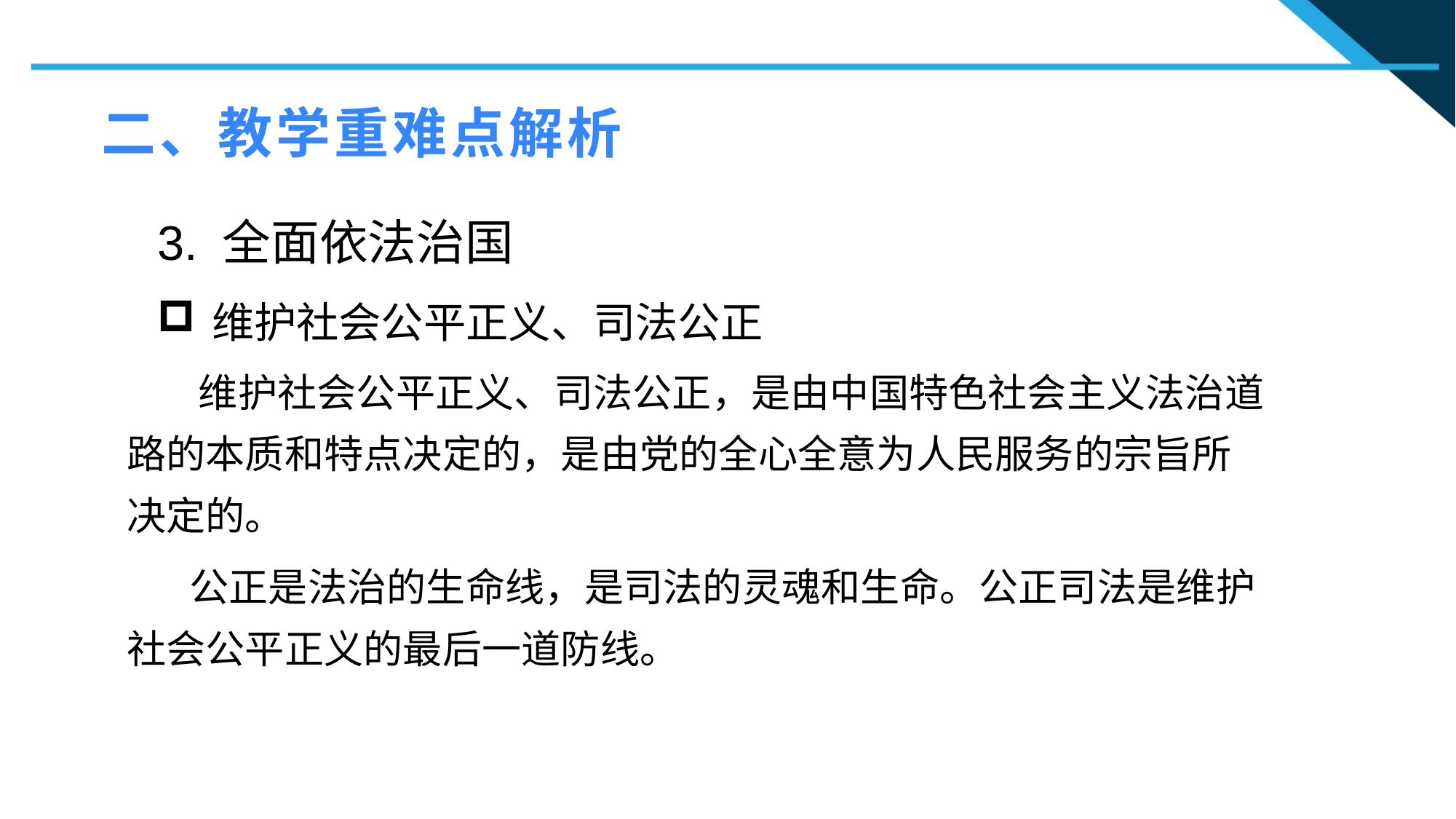

二、教学重难点解析
3. 全面依法治国
维护社会公平正义、司法公正
1
       维护社会公平正义、司法公正，是由中国特色社会主义法治道路的本质和特点决定的，是由党的全心全意为人民服务的宗旨所决定的。
2
2
      公正是法治的生命线，是司法的灵魂和生命。公正司法是维护社会公平正义的最后一道防线。
n